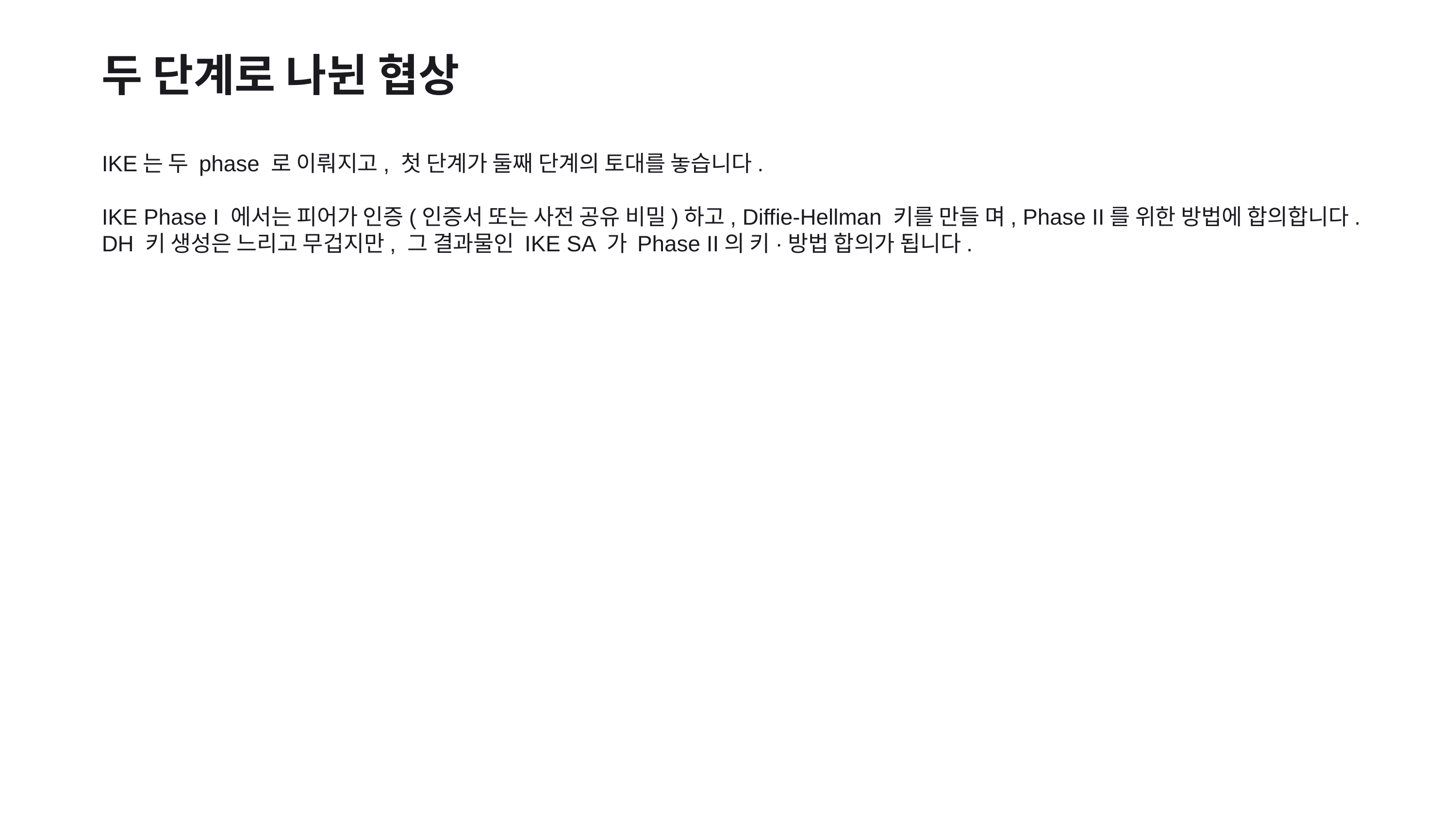

두 단계로 나뉜 협상
IKE는 두 phase 로 이뤄지고, 첫 단계가 둘째 단계의 토대를 놓습니다.

IKE Phase I 에서는 피어가 인증(인증서 또는 사전 공유 비밀)하고, Diffie-Hellman 키를 만들 며, Phase II를 위한 방법에 합의합니다. DH 키 생성은 느리고 무겁지만, 그 결과물인 IKE SA 가 Phase II의 키·방법 합의가 됩니다.